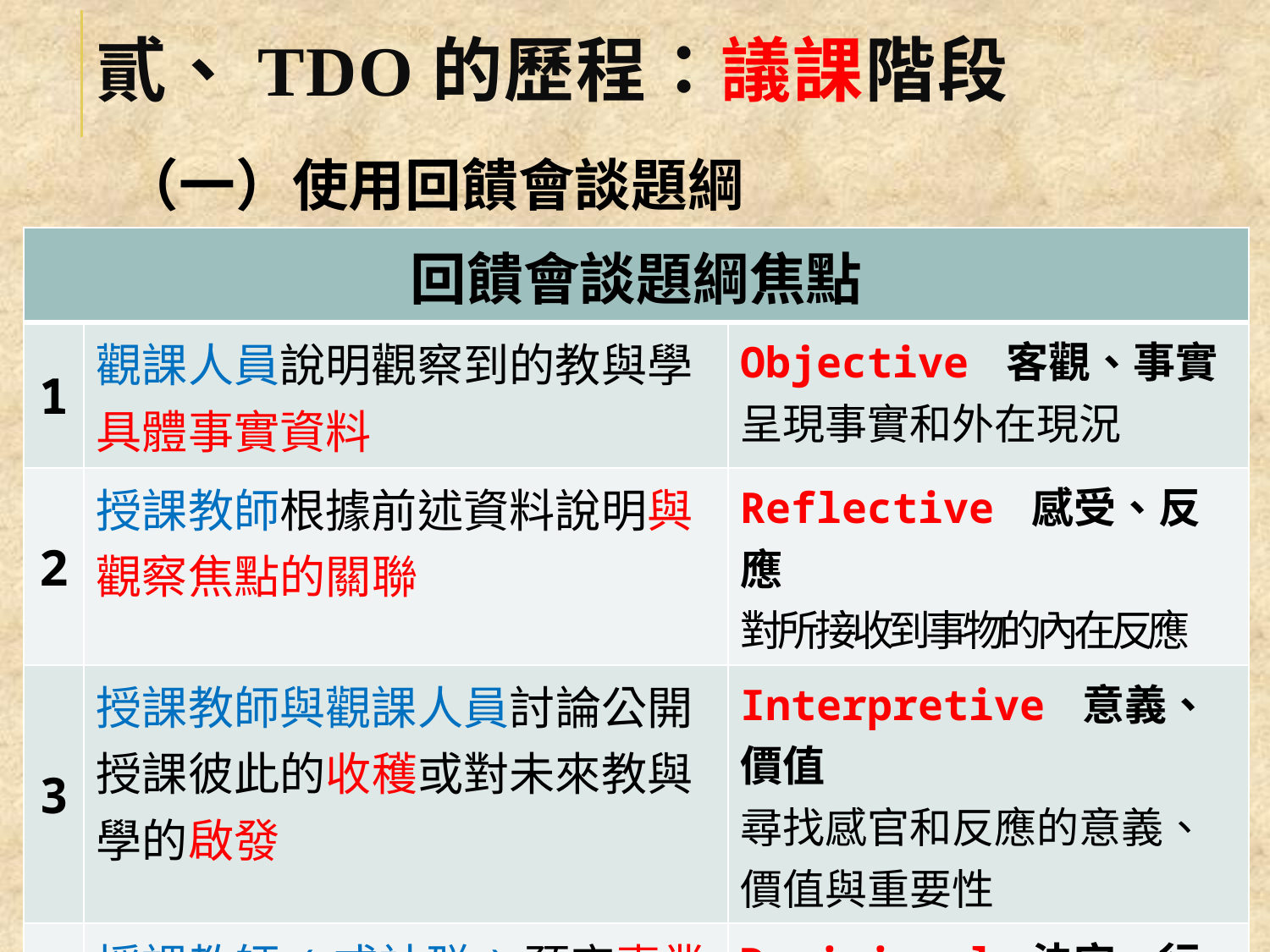

# 貳、TDO的歷程：議課階段
（一）使用回饋會談題綱

| 回饋會談題綱焦點 |  |  |
| --- | --- | --- |
| 1 | 觀課人員說明觀察到的教與學具體事實資料 | Objective 客觀、事實 呈現事實和外在現況 |
| 2 | 授課教師根據前述資料說明與觀察焦點的關聯 | Reflective 感受、反應 對所接收到事物的內在反應 |
| 3 | 授課教師與觀課人員討論公開授課彼此的收穫或對未來教與學的啟發 | Interpretive 意義、價值 尋找感官和反應的意義、價值與重要性 |
| 4 | 授課教師(或社群)預定專業成長計畫 | Decisional 決定、行動 得到結論、找出決議並採取行動 |
38